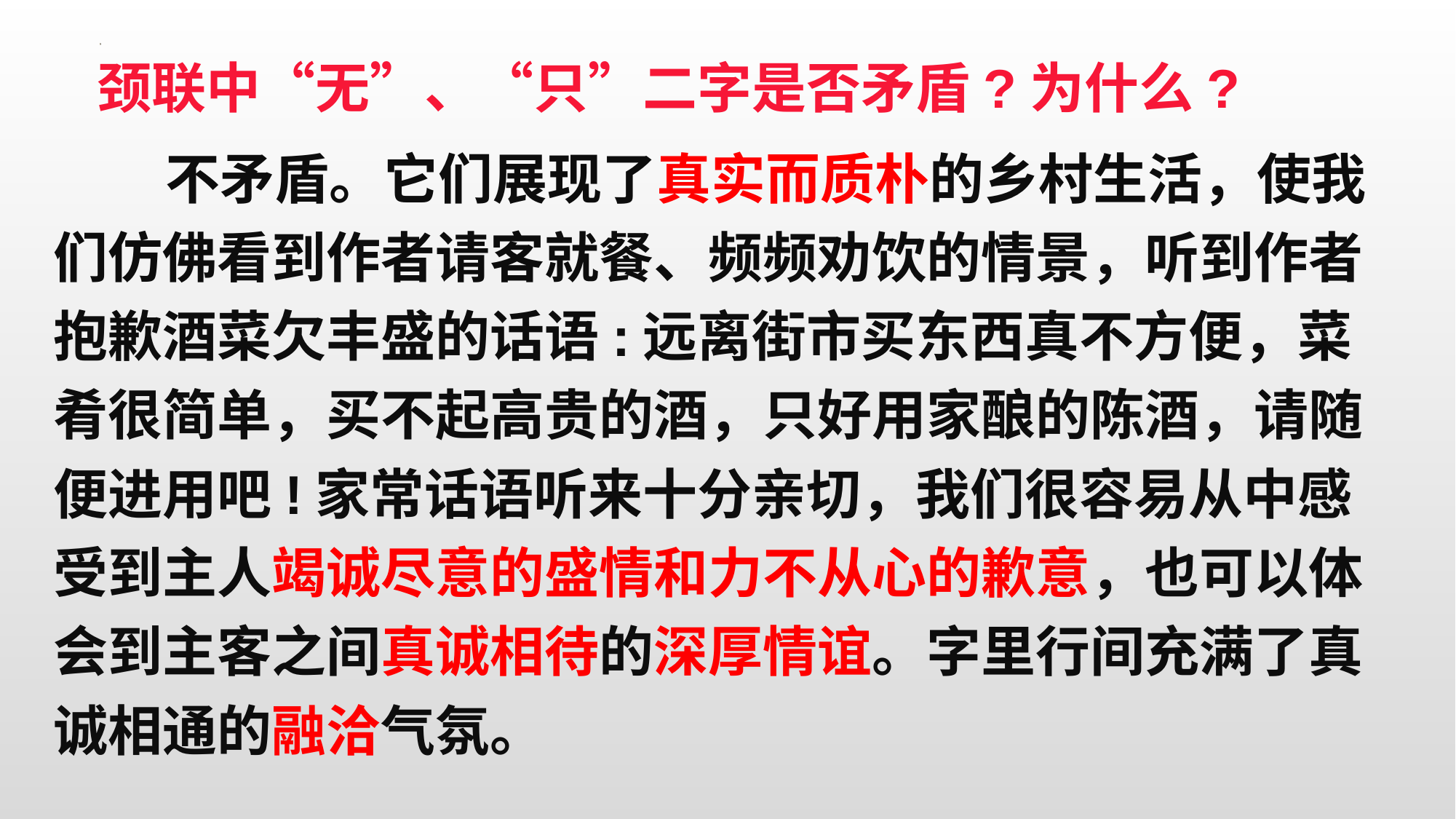

颈联中“无”、“只”二字是否矛盾?为什么?
        不矛盾。它们展现了真实而质朴的乡村生活，使我们仿佛看到作者请客就餐、频频劝饮的情景，听到作者抱歉酒菜欠丰盛的话语:远离街市买东西真不方便，菜肴很简单，买不起高贵的酒，只好用家酿的陈酒，请随便进用吧!家常话语听来十分亲切，我们很容易从中感受到主人竭诚尽意的盛情和力不从心的歉意，也可以体会到主客之间真诚相待的深厚情谊。字里行间充满了真诚相通的融洽气氛。